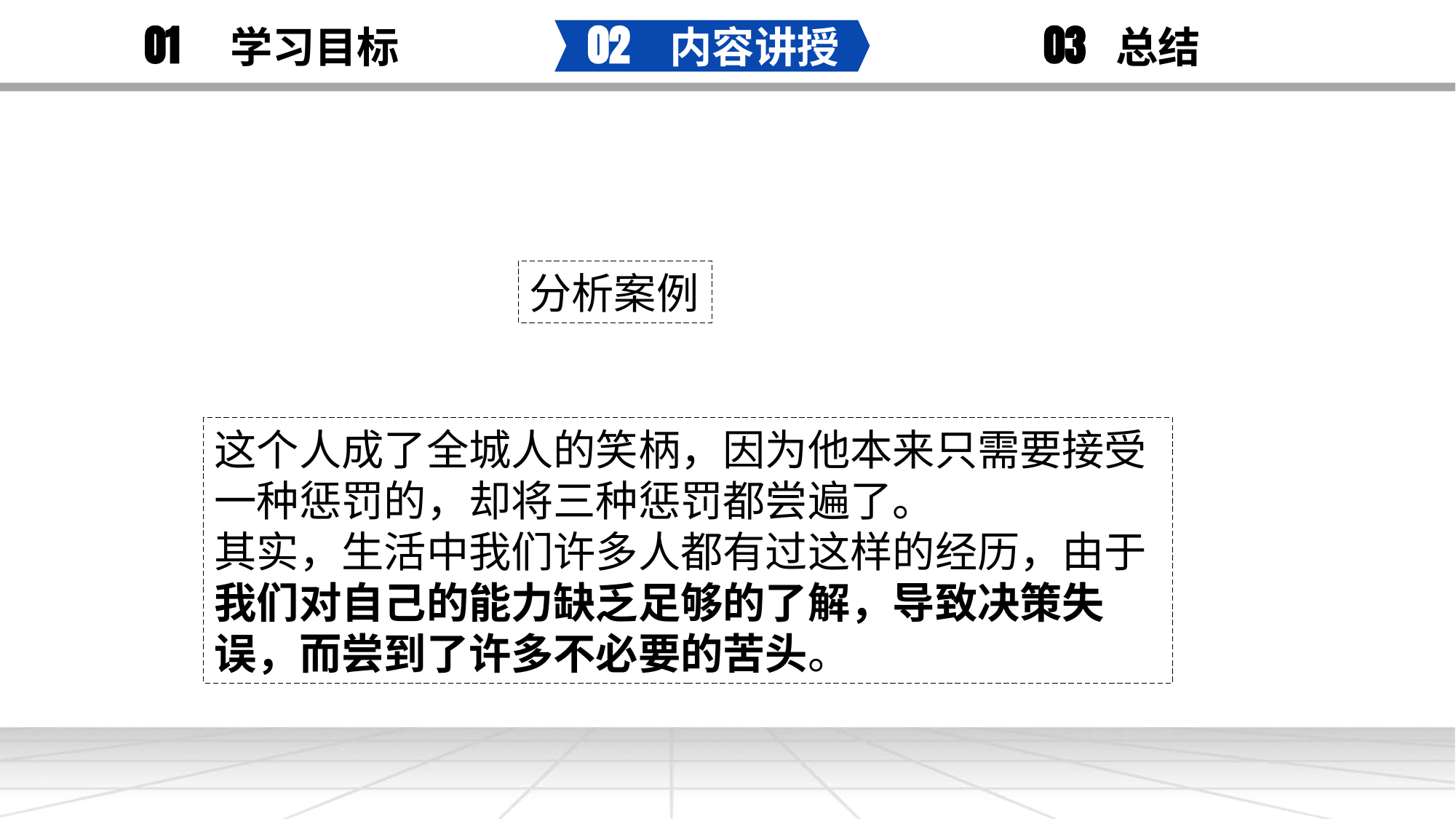

02   内容讲授
03  总结
01    学习目标

分析案例
这个人成了全城人的笑柄，因为他本来只需要接受一种惩罚的，却将三种惩罚都尝遍了。
其实，生活中我们许多人都有过这样的经历，由于我们对自己的能力缺乏足够的了解，导致决策失误，而尝到了许多不必要的苦头。